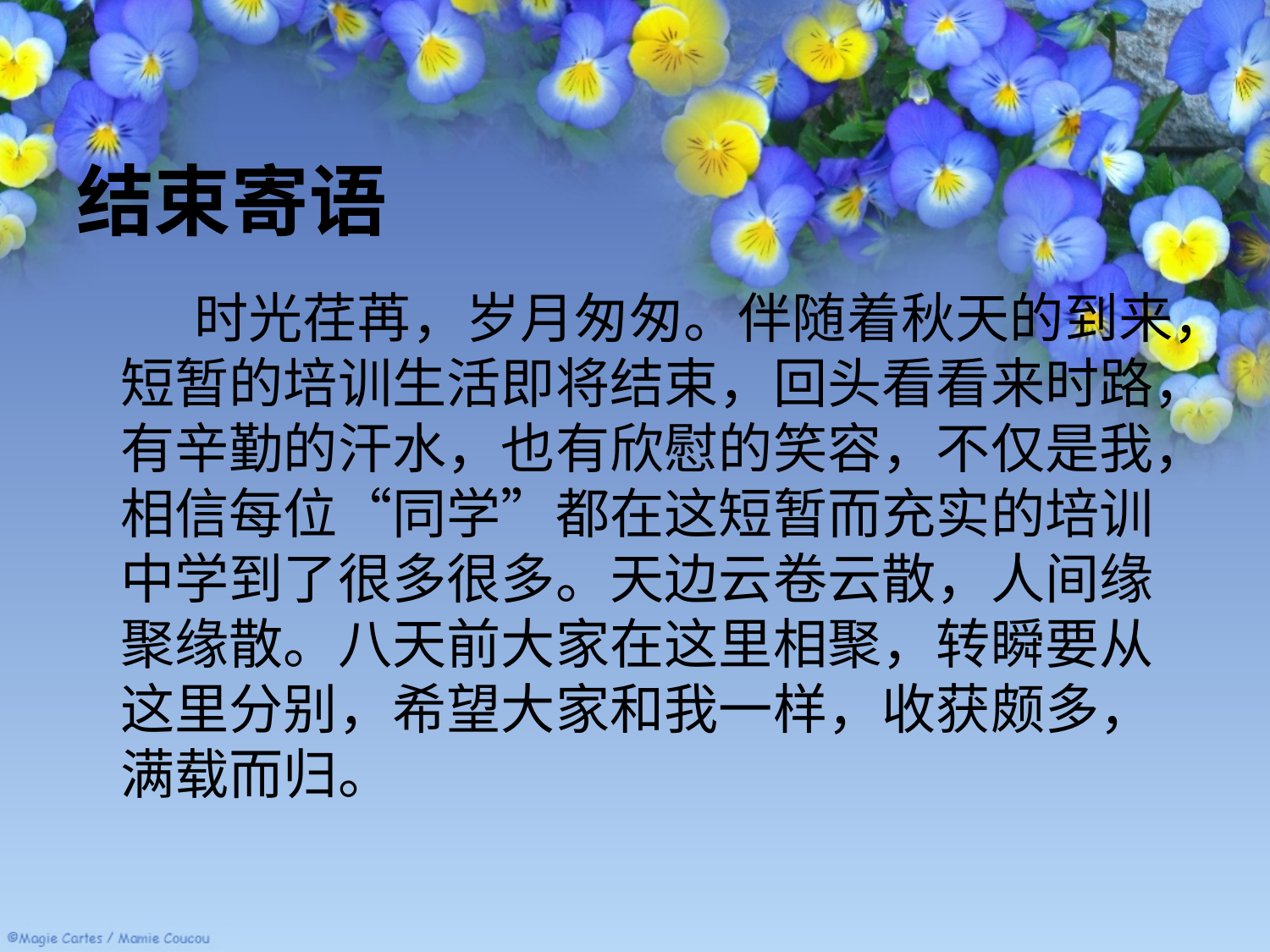

# 结束寄语
           时光荏苒，岁月匆匆。伴随着秋天的到来，短暂的培训生活即将结束，回头看看来时路，有辛勤的汗水，也有欣慰的笑容，不仅是我，相信每位“同学”都在这短暂而充实的培训中学到了很多很多。天边云卷云散，人间缘聚缘散。八天前大家在这里相聚，转瞬要从这里分别，希望大家和我一样，收获颇多，满载而归。